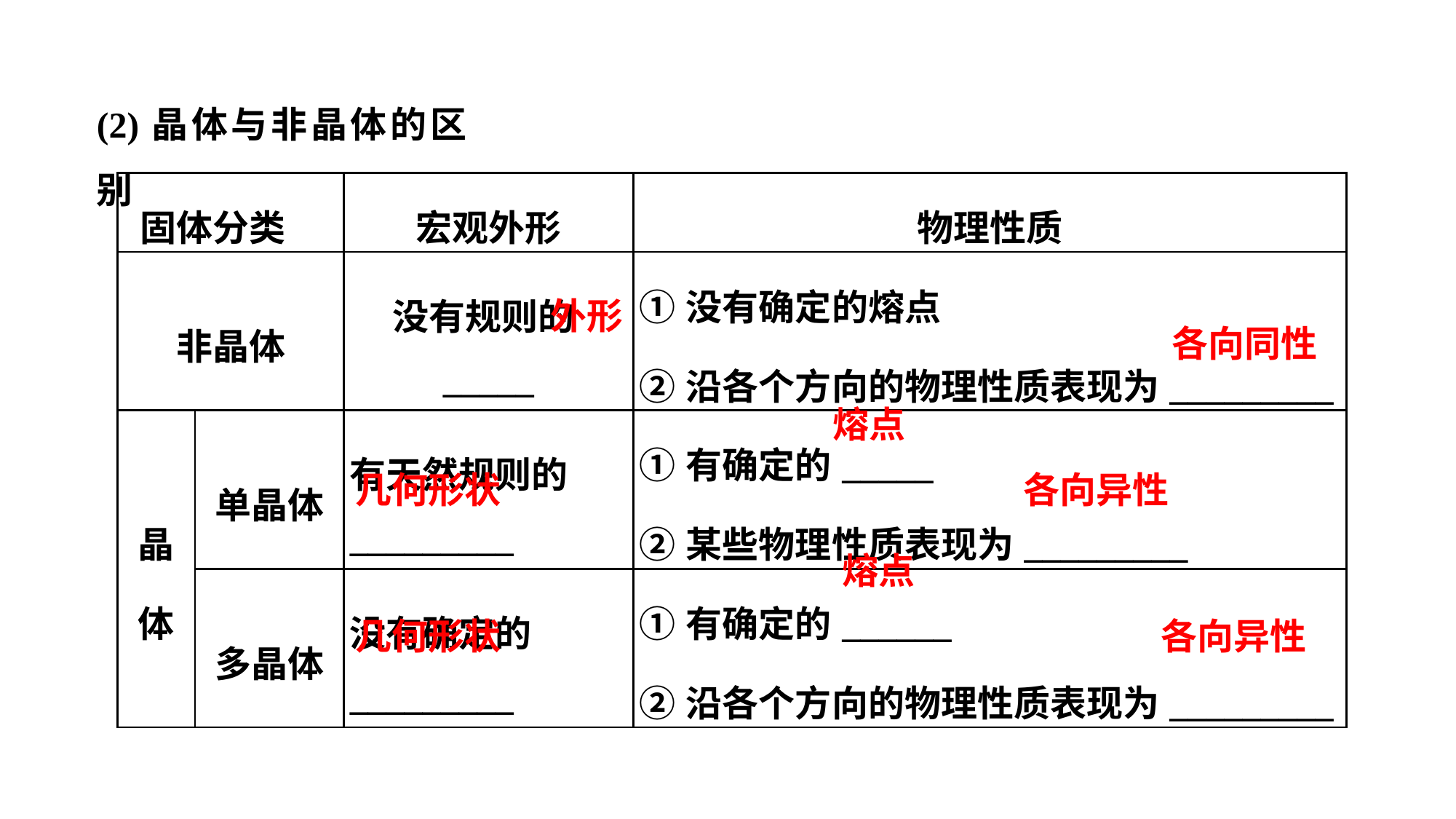

(2)晶体与非晶体的区别
| 固体分类 |  | 宏观外形 | 物理性质 |
| --- | --- | --- | --- |
| 非晶体 |  | 没有规则的\_\_\_\_\_ | ①没有确定的熔点 ②沿各个方向的物理性质表现为\_\_\_\_\_\_\_\_\_ |
| 晶体 | 单晶体 | 有天然规则的\_\_\_\_\_\_\_\_\_ | ①有确定的\_\_\_\_\_ ②某些物理性质表现为\_\_\_\_\_\_\_\_\_ |
|  | 多晶体 | 没有确定的\_\_\_\_\_\_\_\_\_ | ①有确定的\_\_\_\_\_\_ ②沿各个方向的物理性质表现为\_\_\_\_\_\_\_\_\_ |
外形
各向同性
熔点
几何形状
各向异性
熔点
几何形状
各向异性